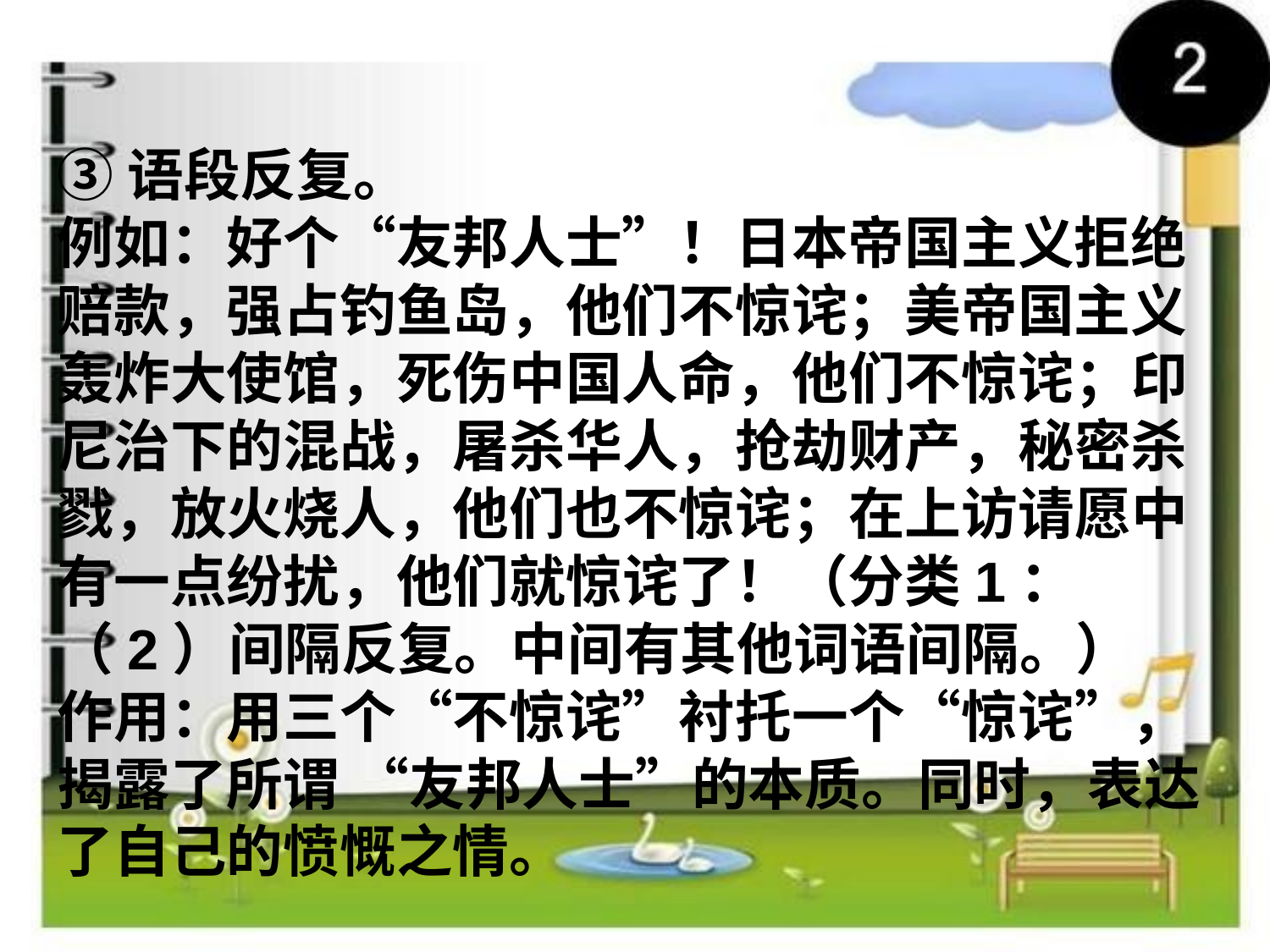

③语段反复。
例如：好个“友邦人士”！日本帝国主义拒绝赔款，强占钓鱼岛，他们不惊诧；美帝国主义轰炸大使馆，死伤中国人命，他们不惊诧；印尼治下的混战，屠杀华人，抢劫财产，秘密杀戮，放火烧人，他们也不惊诧；在上访请愿中有一点纷扰，他们就惊诧了！（分类1：（2）间隔反复。中间有其他词语间隔。）
作用：用三个“不惊诧”衬托一个“惊诧”，揭露了所谓 “友邦人士”的本质。同时，表达了自己的愤慨之情。